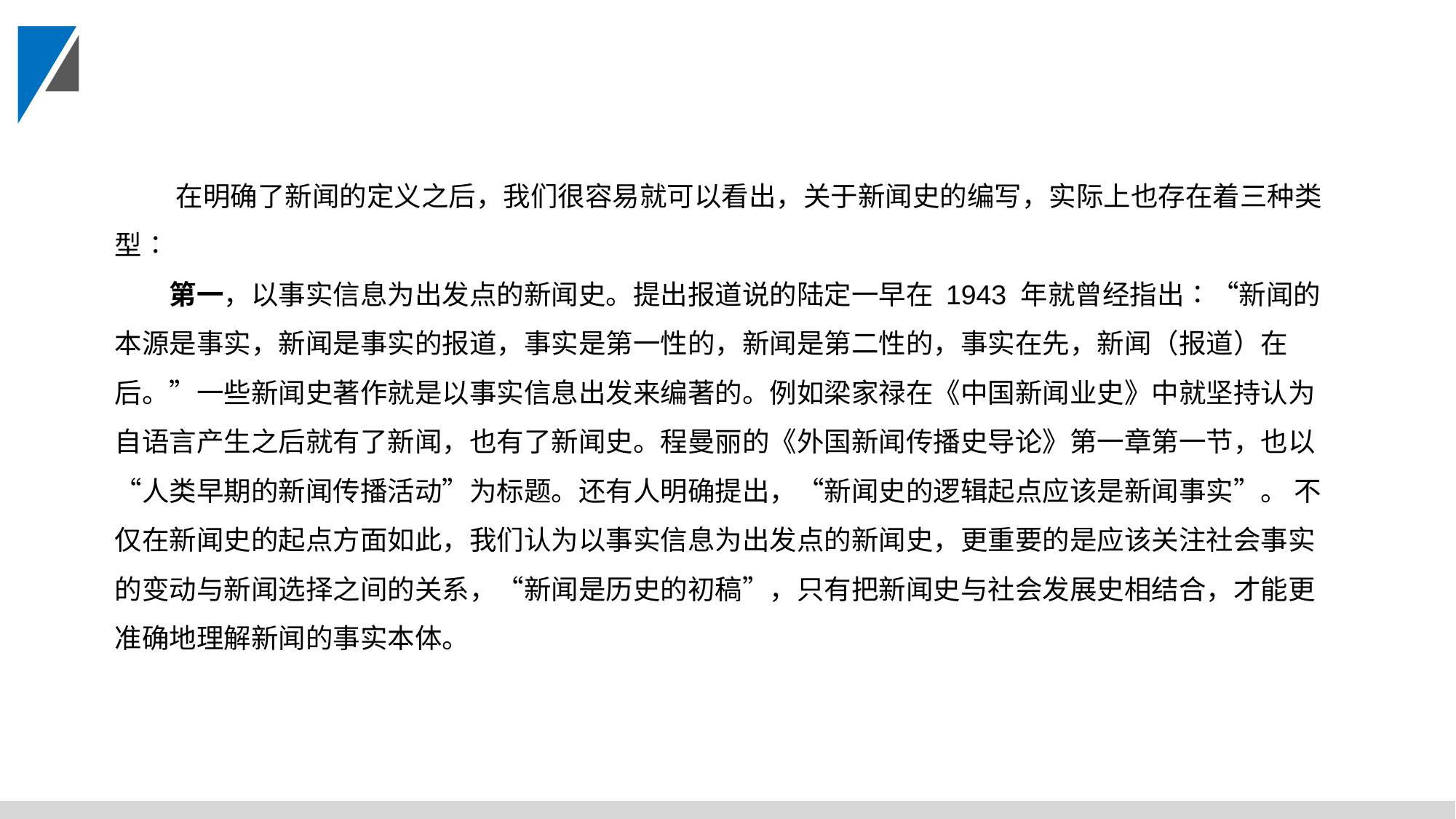

在明确了新闻的定义之后，我们很容易就可以看出，关于新闻史的编写，实际上也存在着三种类型∶
第一，以事实信息为出发点的新闻史。提出报道说的陆定一早在 1943 年就曾经指出∶“新闻的本源是事实，新闻是事实的报道，事实是第一性的，新闻是第二性的，事实在先，新闻（报道）在后。”一些新闻史著作就是以事实信息出发来编著的。例如梁家禄在《中国新闻业史》中就坚持认为自语言产生之后就有了新闻，也有了新闻史。程曼丽的《外国新闻传播史导论》第一章第一节，也以“人类早期的新闻传播活动”为标题。还有人明确提出，“新闻史的逻辑起点应该是新闻事实”。 不仅在新闻史的起点方面如此，我们认为以事实信息为出发点的新闻史，更重要的是应该关注社会事实的变动与新闻选择之间的关系，“新闻是历史的初稿”，只有把新闻史与社会发展史相结合，才能更准确地理解新闻的事实本体。